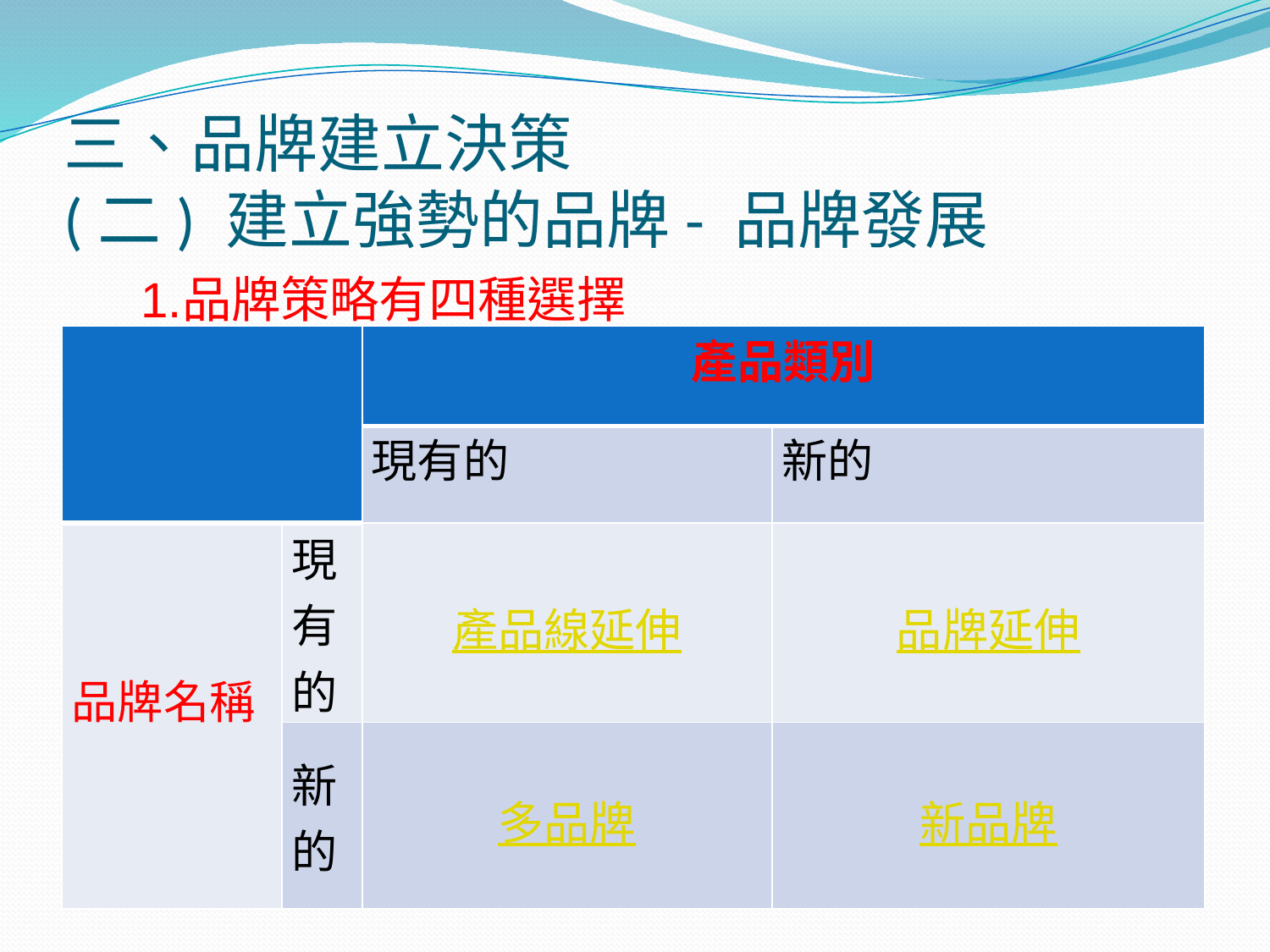

# 三、品牌建立決策 (二) 建立強勢的品牌- 品牌發展
品牌策略有四種選擇
|  |  | 產品類別 |  |
| --- | --- | --- | --- |
|  |  | 現有的 | 新的 |
| 品牌名稱 | 現有的 | 產品線延伸 | 品牌延伸 |
|  | 新的 | 多品牌 | 新品牌 |